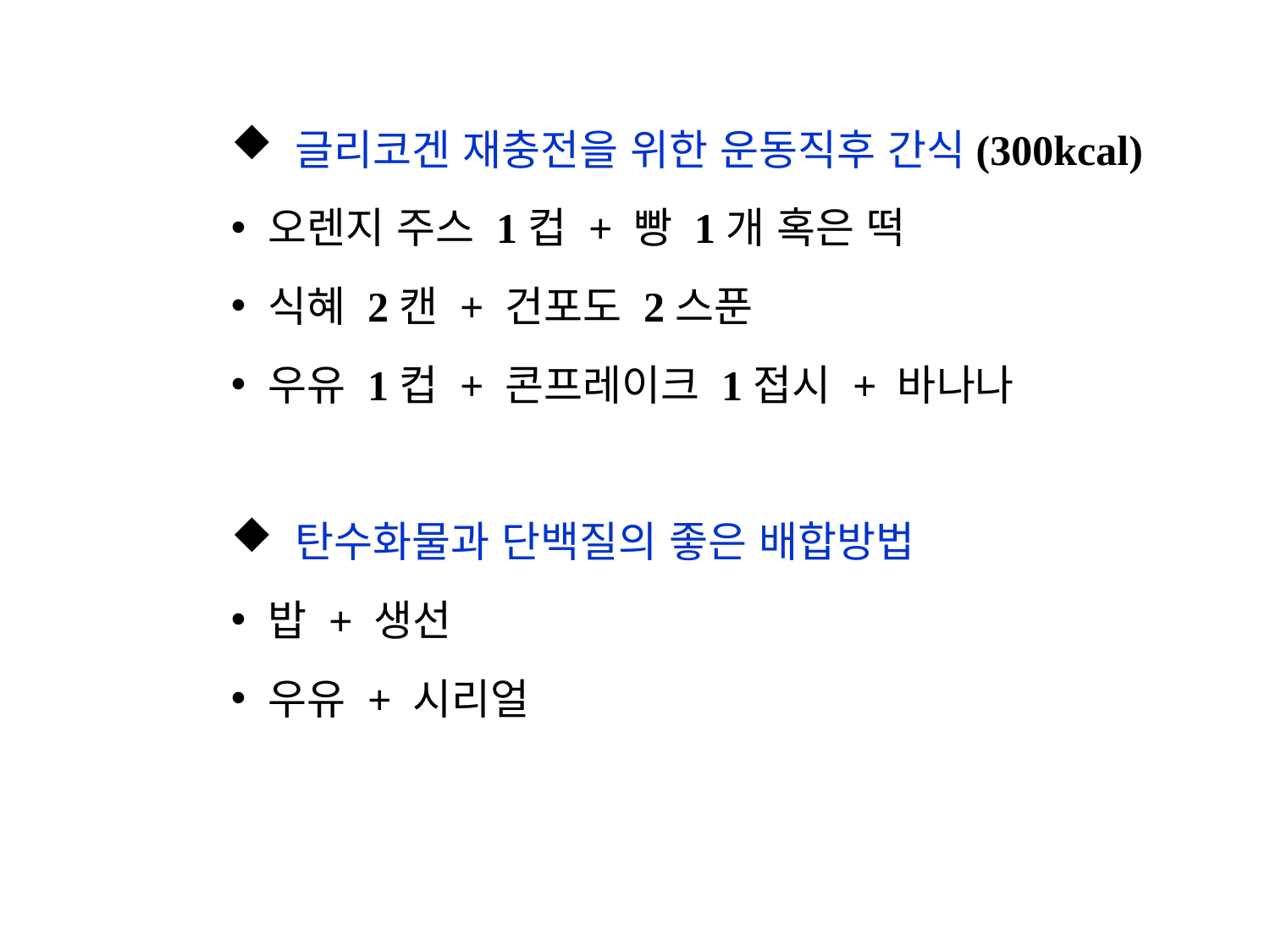

글리코겐 재충전을 위한 운동직후 간식(300kcal)
 오렌지 주스 1컵 + 빵 1개 혹은 떡
 식혜 2캔 + 건포도 2스푼
 우유 1컵 + 콘프레이크 1접시 + 바나나

 탄수화물과 단백질의 좋은 배합방법
 밥 + 생선
 우유 + 시리얼